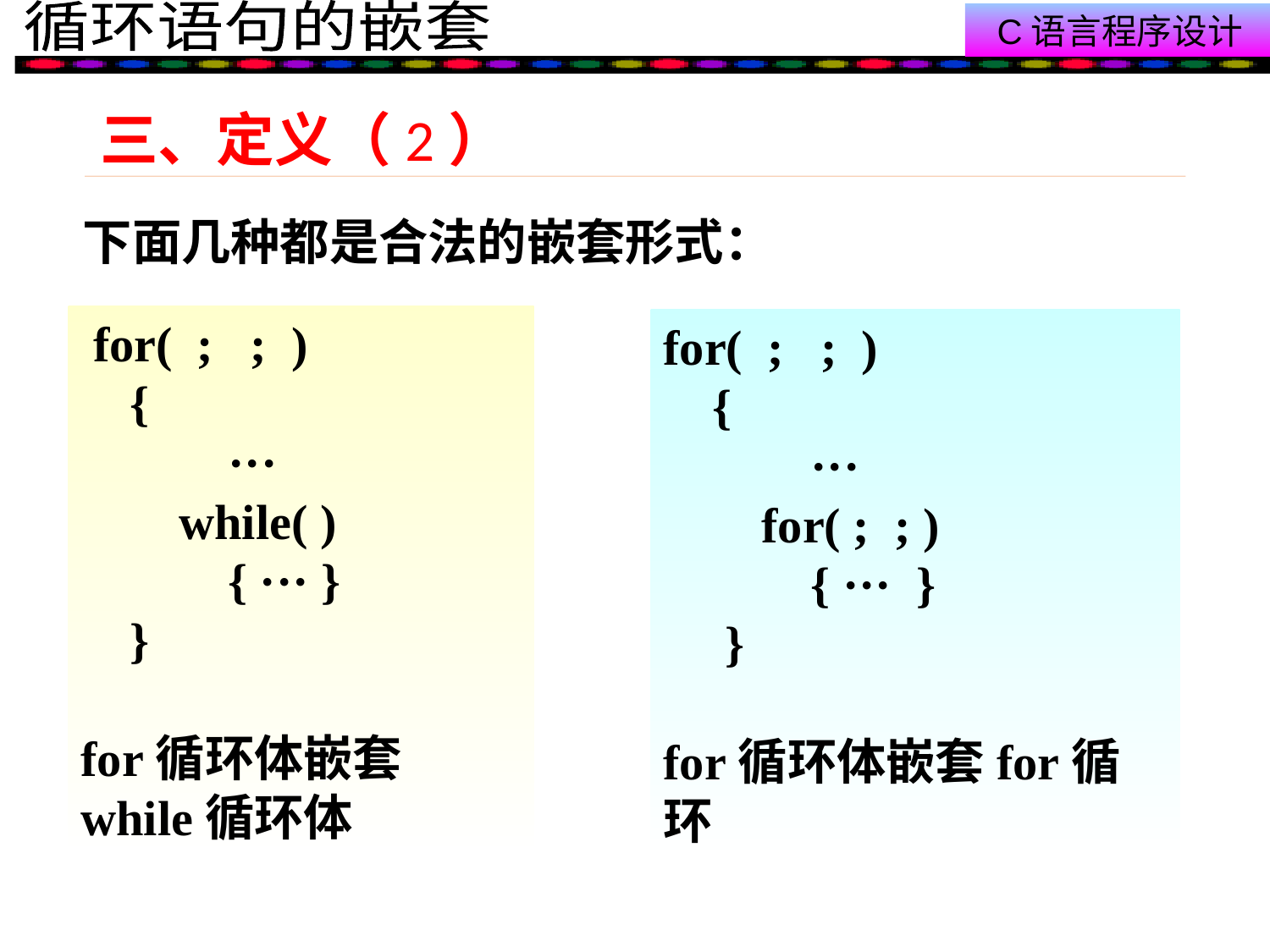

# 三、定义（2）
下面几种都是合法的嵌套形式：
 for(  ;   ;  )
    {
            ···
        while( )
            { ··· }
    }

for循环体嵌套while循环体
for(  ;   ;  )
    {
            ···
        for( ;  ; )
            { ···  }
     }

for循环体嵌套for循环